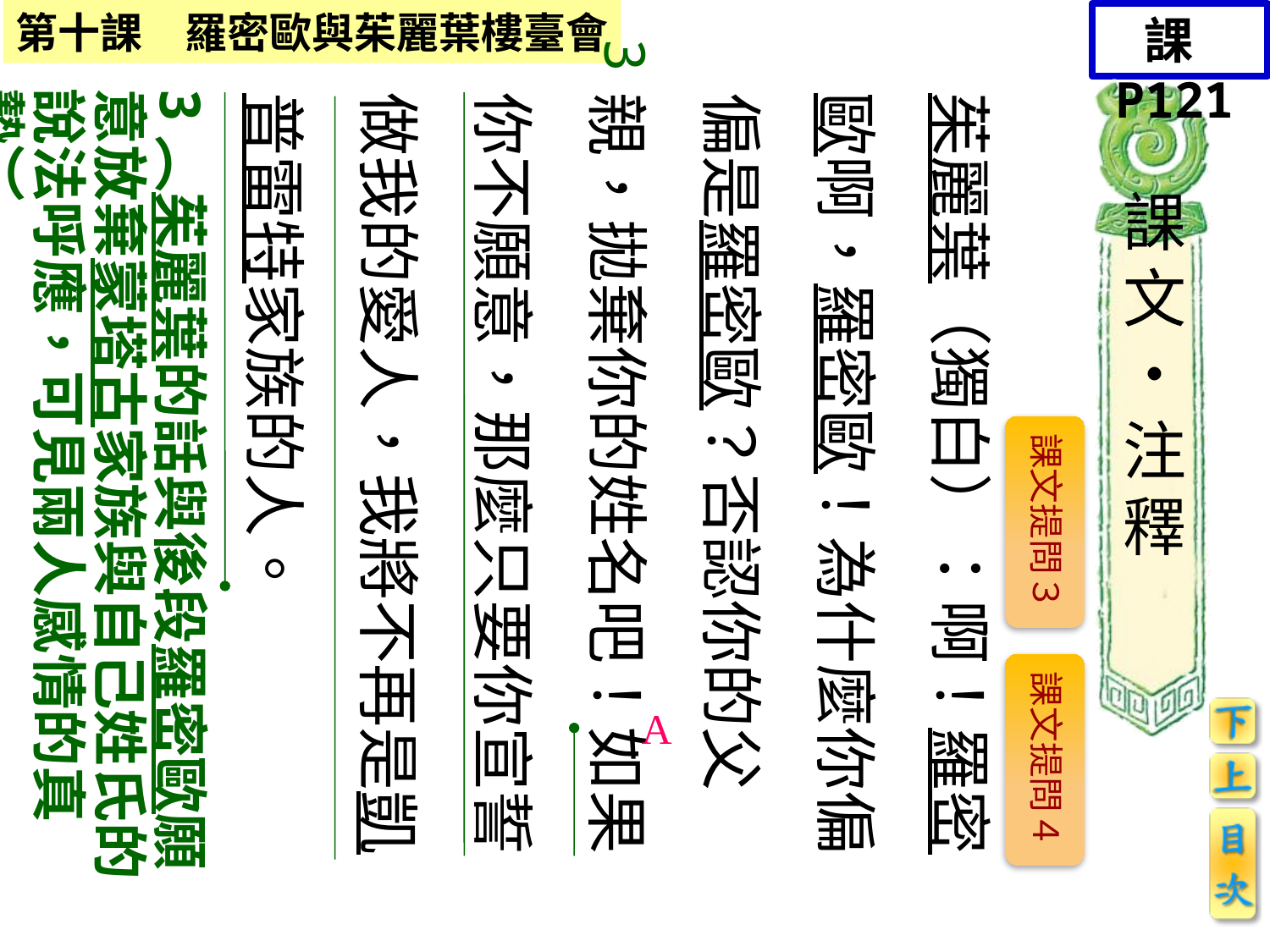

課P121
3
3︵茱麗葉的話與後段羅密歐願意放棄蒙塔古家族與自己姓氏的說法呼應，可見兩人感情的真摰︶
茱麗葉（獨白）：啊！羅密歐啊，羅密歐！為什麼你偏偏是羅密歐？否認你的父親，拋棄你的姓名吧！如果你不願意，那麼只要你宣誓做我的愛人，我將不再是凱普雷特家族的人。

課文‧注釋
課文提問３
課文提問４
A